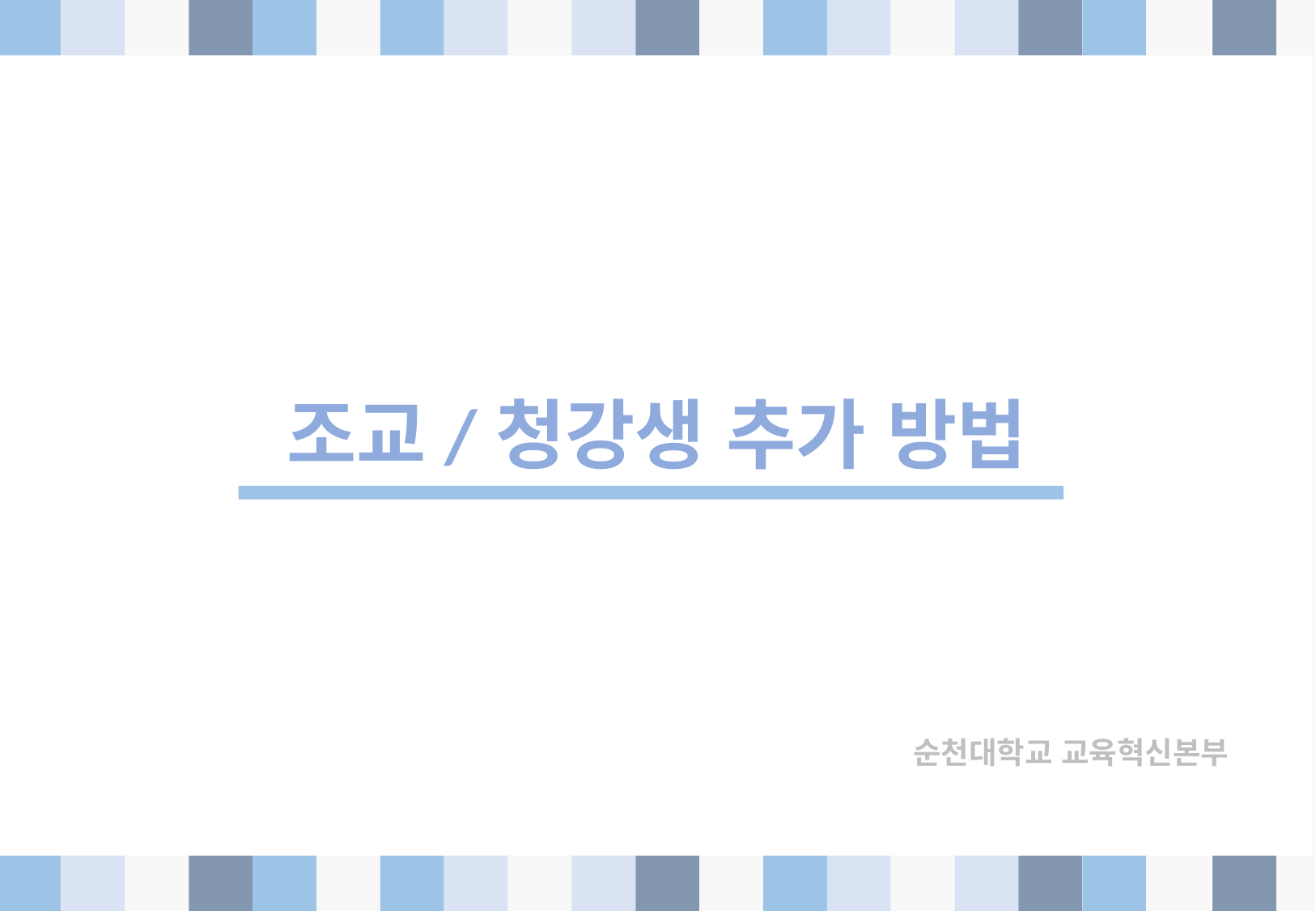

# 순천대학교 ZOOM 이용 매뉴얼
조교/청강생 추가 방법

순천대학교 교육혁신본부